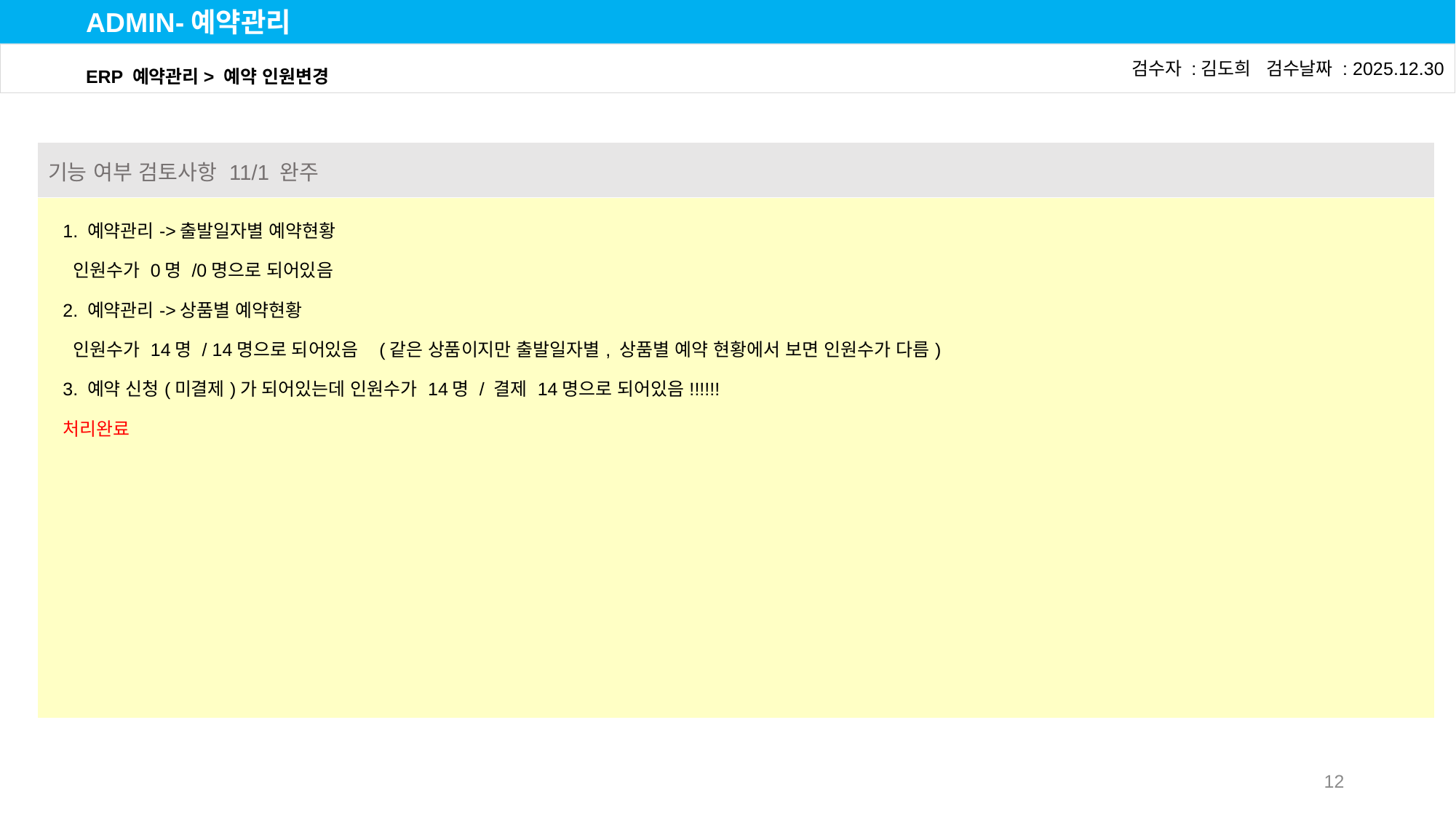

ADMIN-예약관리
ERP 예약관리> 예약 인원변경
검수자 :김도희   검수날짜 : 2025.12.30
| 기능 여부 검토사항 11/1 완주 |
| --- |
| 1. 예약관리->출발일자별 예약현황 인원수가 0명 /0명으로 되어있음 2. 예약관리->상품별 예약현황 인원수가 14명 / 14명으로 되어있음 (같은 상품이지만 출발일자별, 상품별 예약 현황에서 보면 인원수가 다름) 3. 예약 신청(미결제)가 되어있는데 인원수가 14명 / 결제 14명으로 되어있음!!!!!! 처리완료 |
12